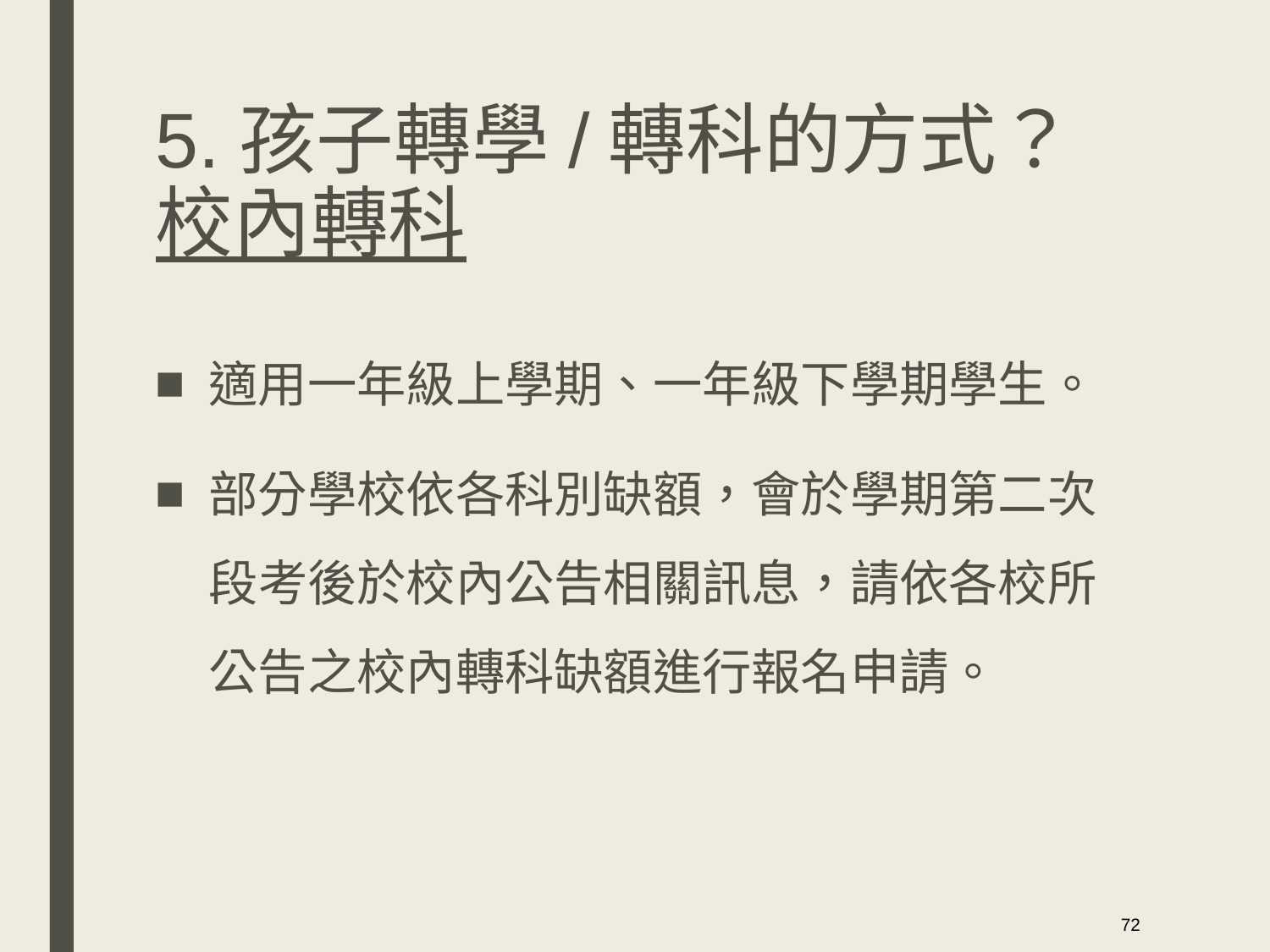

# 5.孩子轉學/轉科的方式？ 校內轉科
適用一年級上學期、一年級下學期學生。
部分學校依各科別缺額，會於學期第二次段考後於校內公告相關訊息，請依各校所公告之校內轉科缺額進行報名申請。
72